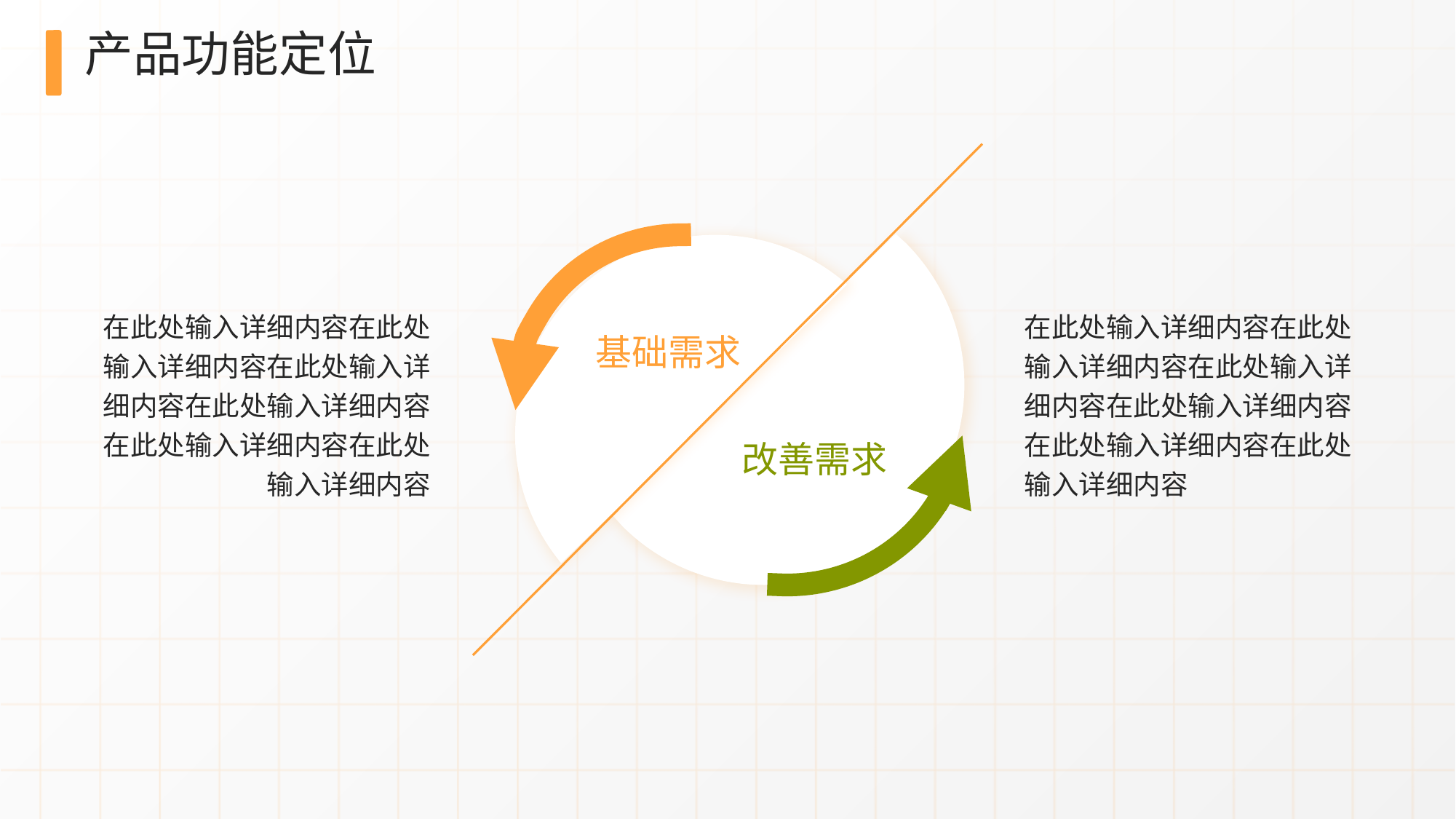

# 产品功能定位

在此处输入详细内容在此处输入详细内容在此处输入详细内容在此处输入详细内容在此处输入详细内容在此处输入详细内容
在此处输入详细内容在此处输入详细内容在此处输入详细内容在此处输入详细内容在此处输入详细内容在此处输入详细内容
基础需求
改善需求